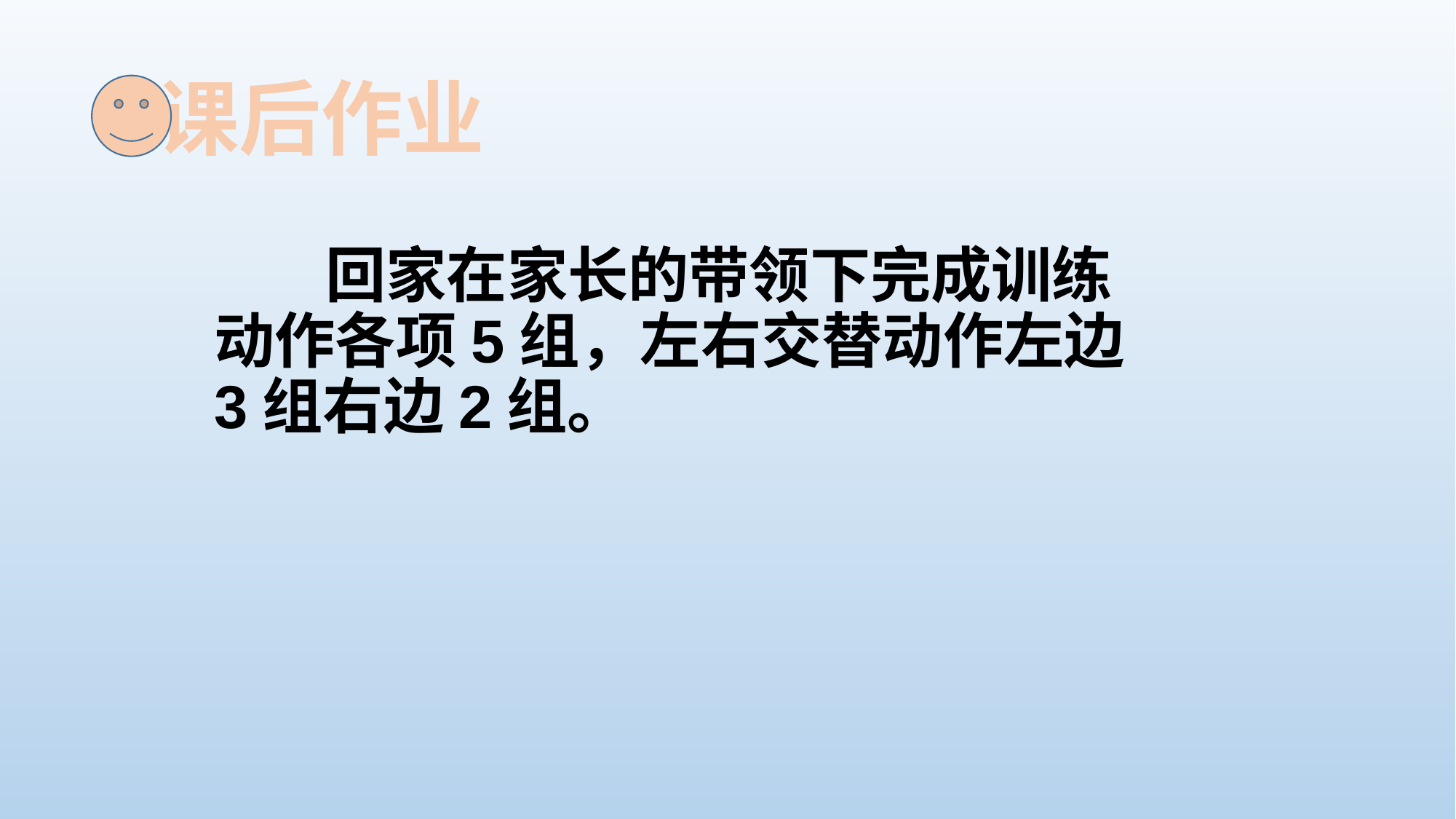

# 课后作业

       回家在家长的带领下完成训练动作各项5组，左右交替动作左边3组右边2组。